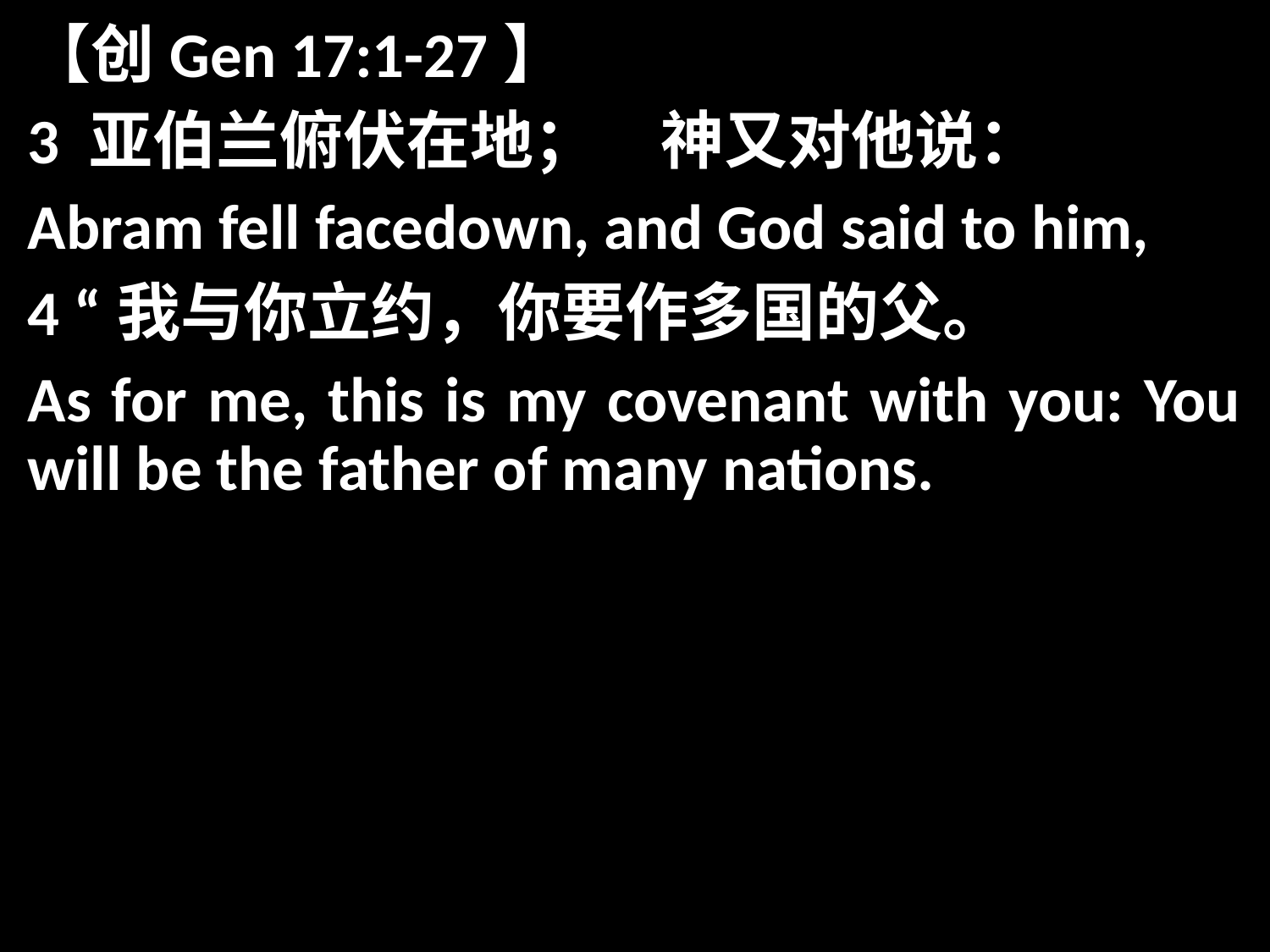

【创Gen 17:1-27】
3 亚伯兰俯伏在地；　神又对他说：
Abram fell facedown, and God said to him,
4 “我与你立约，你要作多国的父。
As for me, this is my covenant with you: You will be the father of many nations.